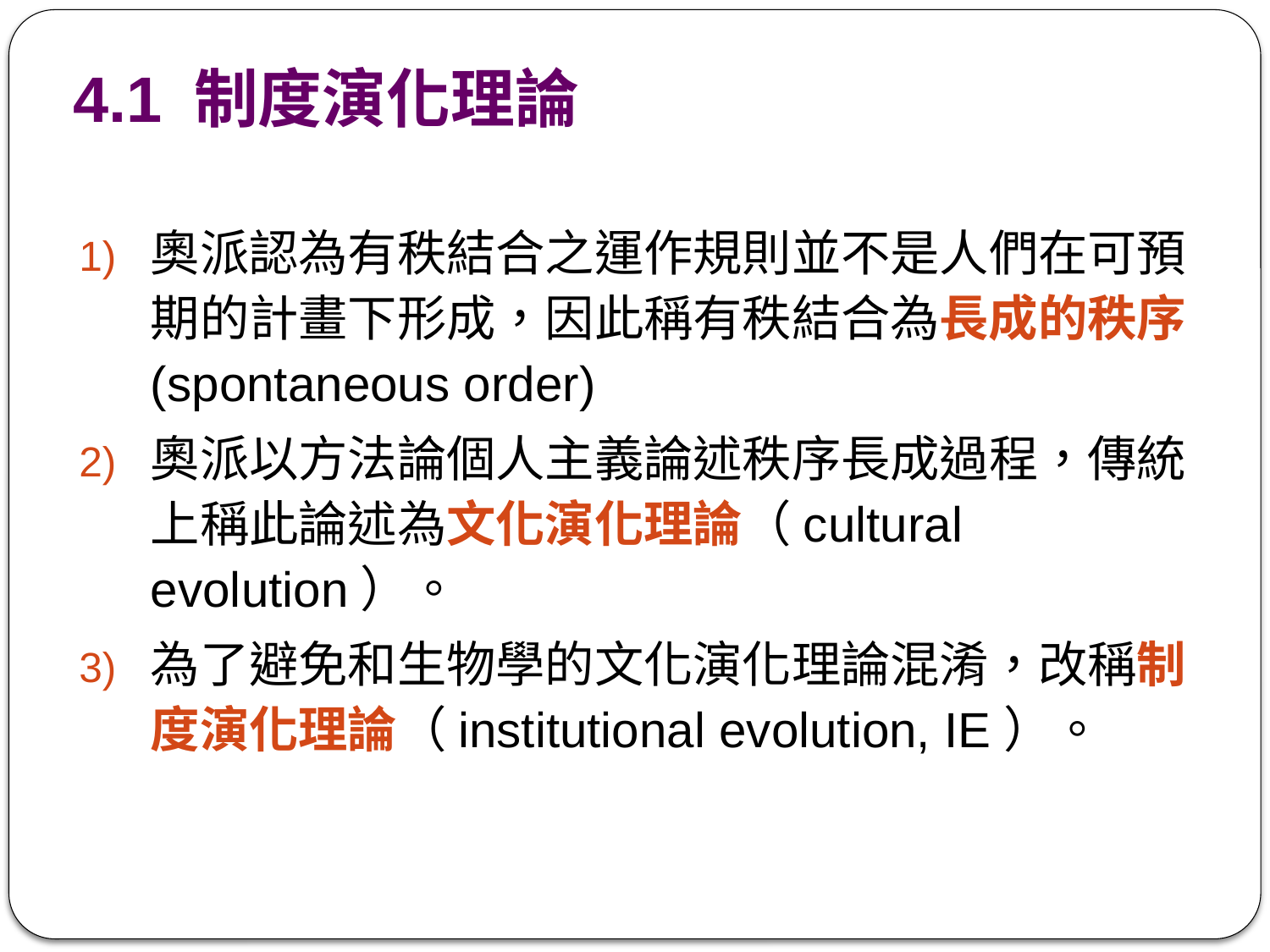

# 4.1 制度演化理論
奧派認為有秩結合之運作規則並不是人們在可預期的計畫下形成，因此稱有秩結合為長成的秩序 (spontaneous order)
奧派以方法論個人主義論述秩序長成過程，傳統上稱此論述為文化演化理論（cultural evolution）。
為了避免和生物學的文化演化理論混淆，改稱制度演化理論（institutional evolution, IE）。
34